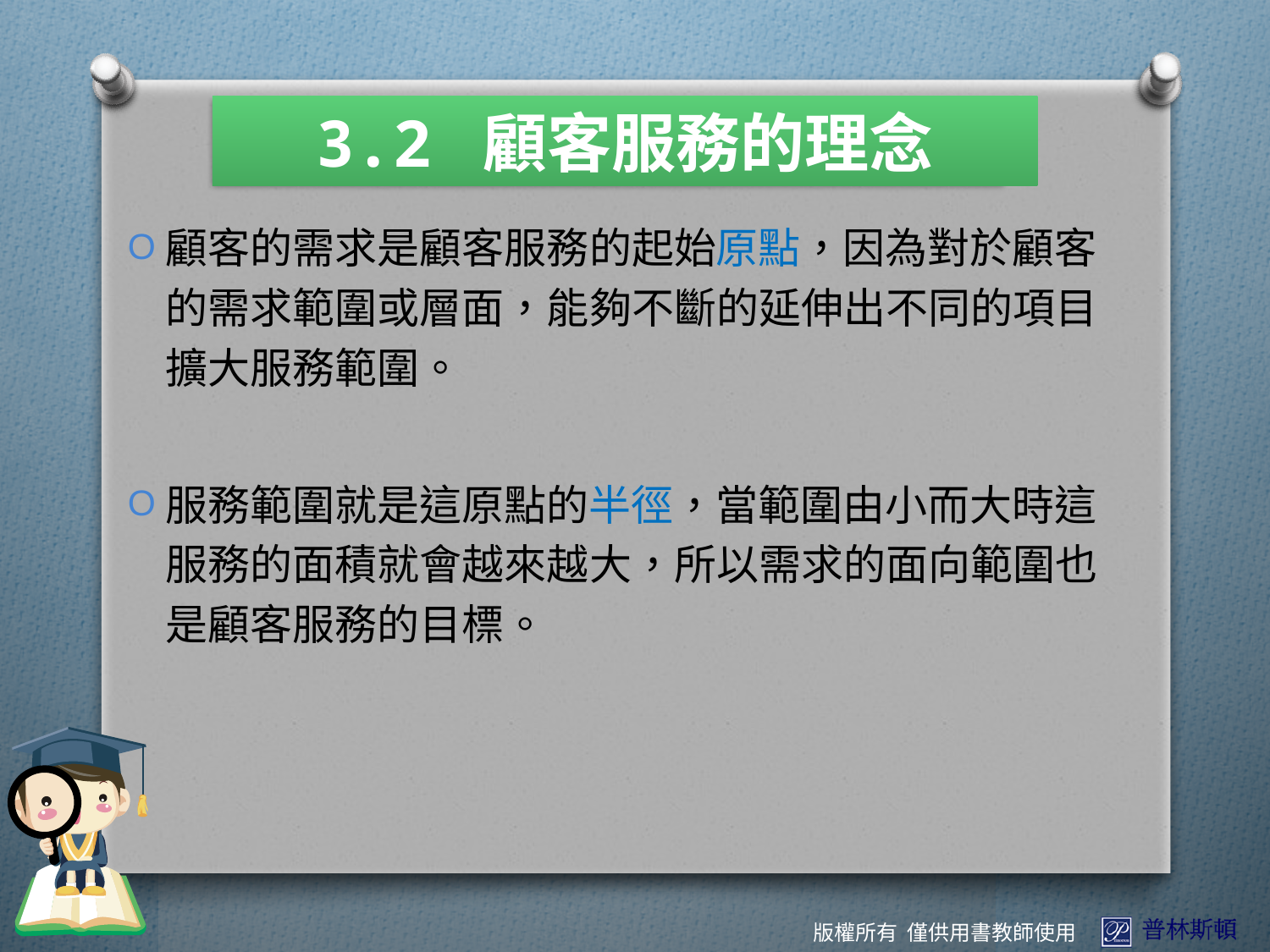

3.2 顧客服務的理念
顧客的需求是顧客服務的起始原點，因為對於顧客的需求範圍或層面，能夠不斷的延伸出不同的項目擴大服務範圍。

服務範圍就是這原點的半徑，當範圍由小而大時這服務的面積就會越來越大，所以需求的面向範圍也是顧客服務的目標。